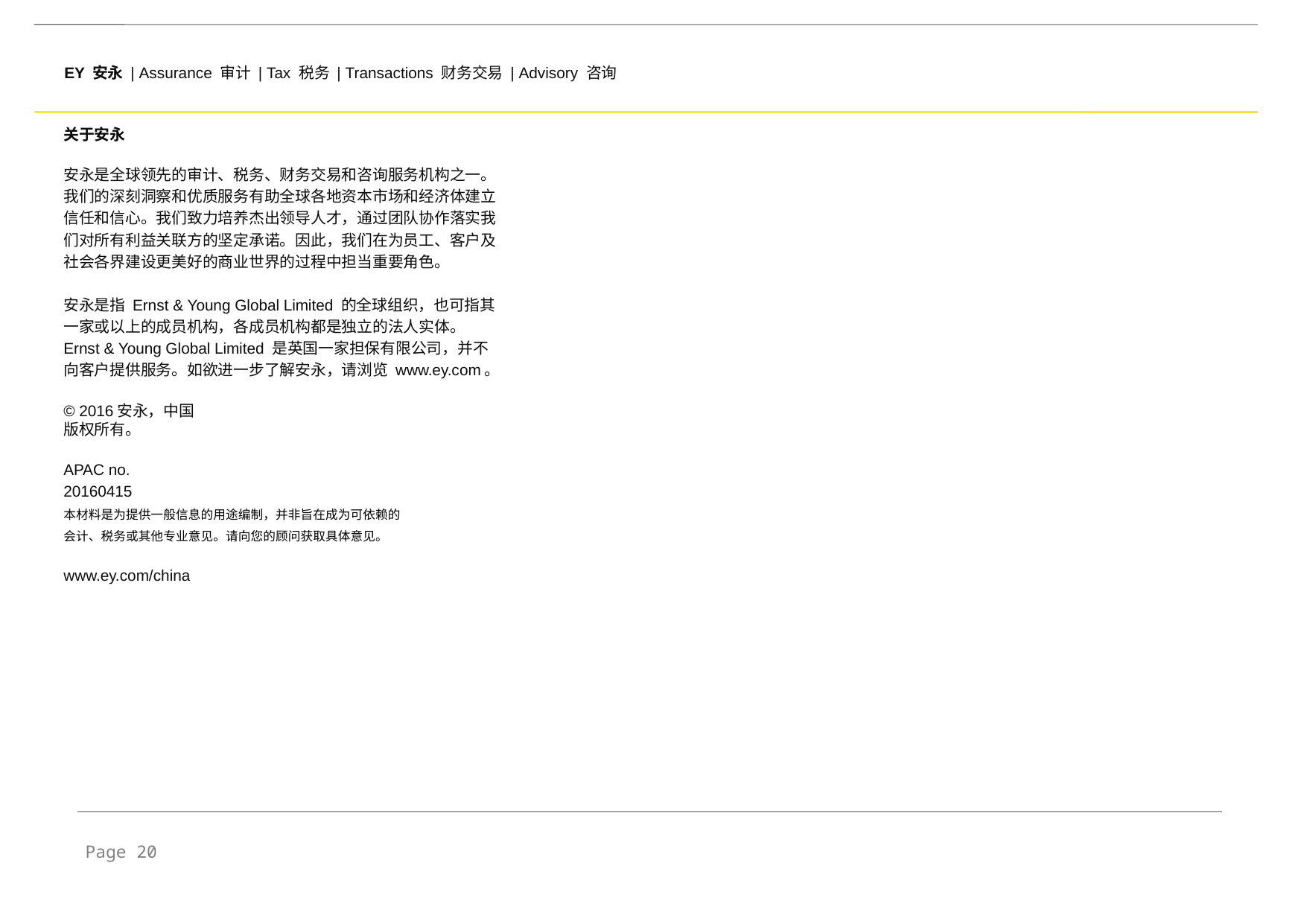

EY 安永 | Assurance 审计 | Tax 税务 | Transactions 财务交易 | Advisory 咨询
关于安永

安永是全球领先的审计、税务、财务交易和咨询服务机构之一。
我们的深刻洞察和优质服务有助全球各地资本市场和经济体建立
信任和信心。我们致力培养杰出领导人才，通过团队协作落实我
们对所有利益关联方的坚定承诺。因此，我们在为员工、客户及
社会各界建设更美好的商业世界的过程中担当重要角色。

安永是指 Ernst & Young Global Limited 的全球组织，也可指其
一家或以上的成员机构，各成员机构都是独立的法人实体。
Ernst & Young Global Limited 是英国一家担保有限公司，并不
向客户提供服务。如欲进一步了解安永，请浏览 www.ey.com。

© 2016安永，中国
版权所有。

APAC no.
20160415
本材料是为提供一般信息的用途编制，并非旨在成为可依赖的
会计、税务或其他专业意见。请向您的顾问获取具体意见。

www.ey.com/china